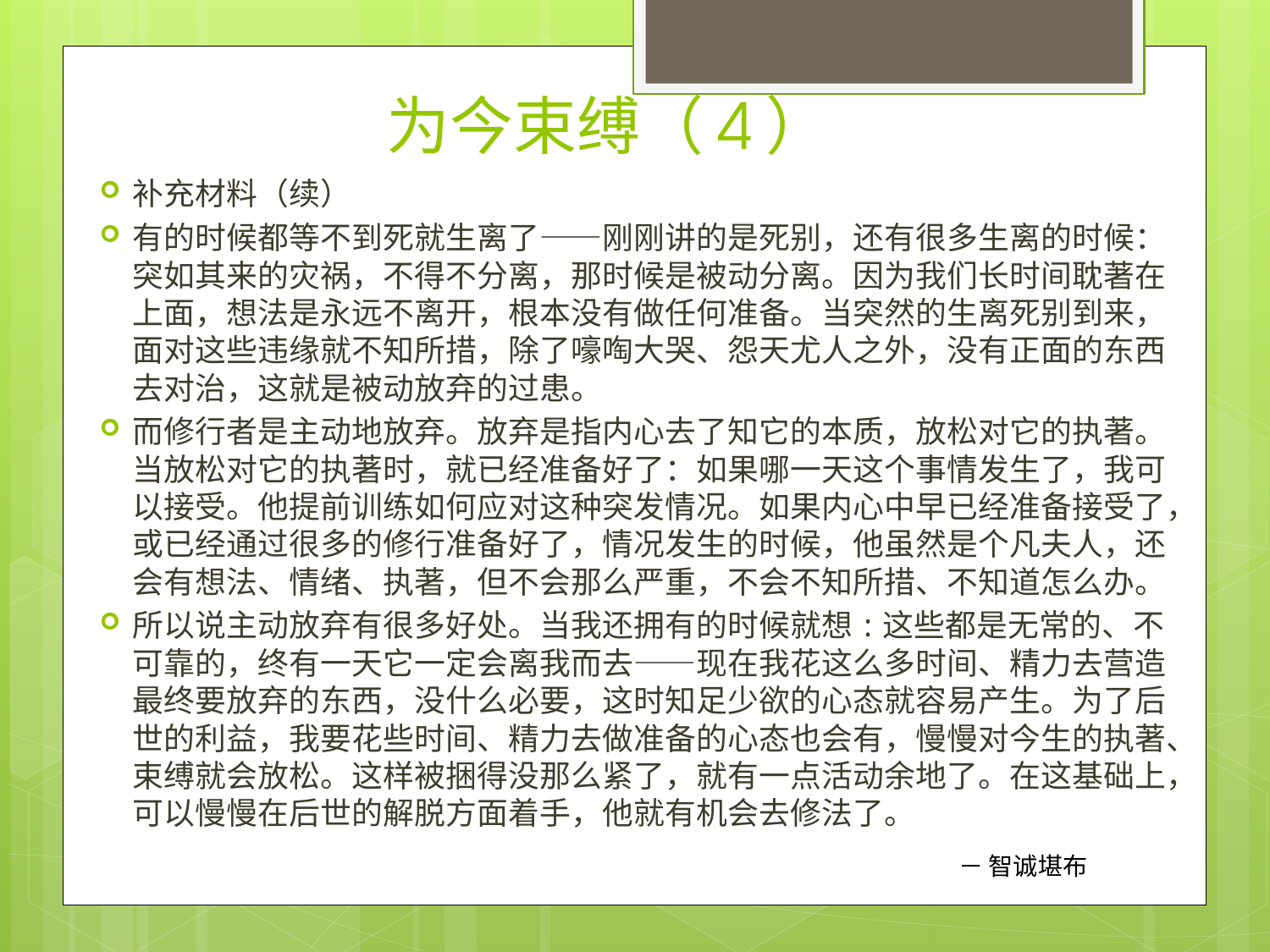

# 为今束缚（4）
补充材料（续）
有的时候都等不到死就生离了——刚刚讲的是死别，还有很多生离的时候：突如其来的灾祸，不得不分离，那时候是被动分离。因为我们长时间耽著在上面，想法是永远不离开，根本没有做任何准备。当突然的生离死别到来，面对这些违缘就不知所措，除了嚎啕大哭、怨天尤人之外，没有正面的东西去对治，这就是被动放弃的过患。
而修行者是主动地放弃。放弃是指内心去了知它的本质，放松对它的执著。当放松对它的执著时，就已经准备好了：如果哪一天这个事情发生了，我可以接受。他提前训练如何应对这种突发情况。如果内心中早已经准备接受了，或已经通过很多的修行准备好了，情况发生的时候，他虽然是个凡夫人，还会有想法、情绪、执著，但不会那么严重，不会不知所措、不知道怎么办。
所以说主动放弃有很多好处。当我还拥有的时候就想:这些都是无常的、不可靠的，终有一天它一定会离我而去——现在我花这么多时间、精力去营造最终要放弃的东西，没什么必要，这时知足少欲的心态就容易产生。为了后世的利益，我要花些时间、精力去做准备的心态也会有，慢慢对今生的执著、束缚就会放松。这样被捆得没那么紧了，就有一点活动余地了。在这基础上，可以慢慢在后世的解脱方面着手，他就有机会去修法了。

 － 智诚堪布